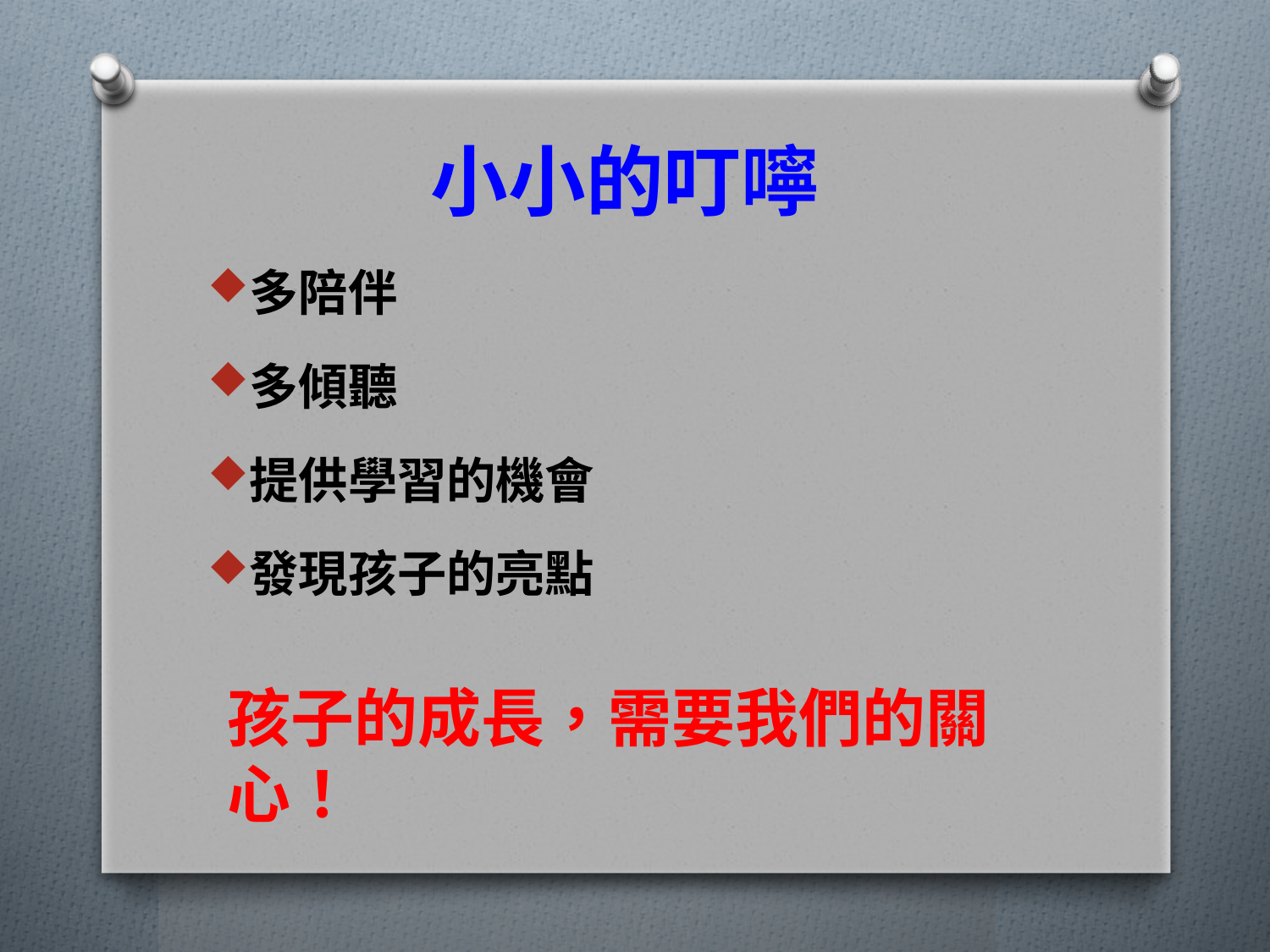

# 小小的叮嚀
多陪伴

多傾聽

提供學習的機會

發現孩子的亮點
孩子的成長，需要我們的關心！